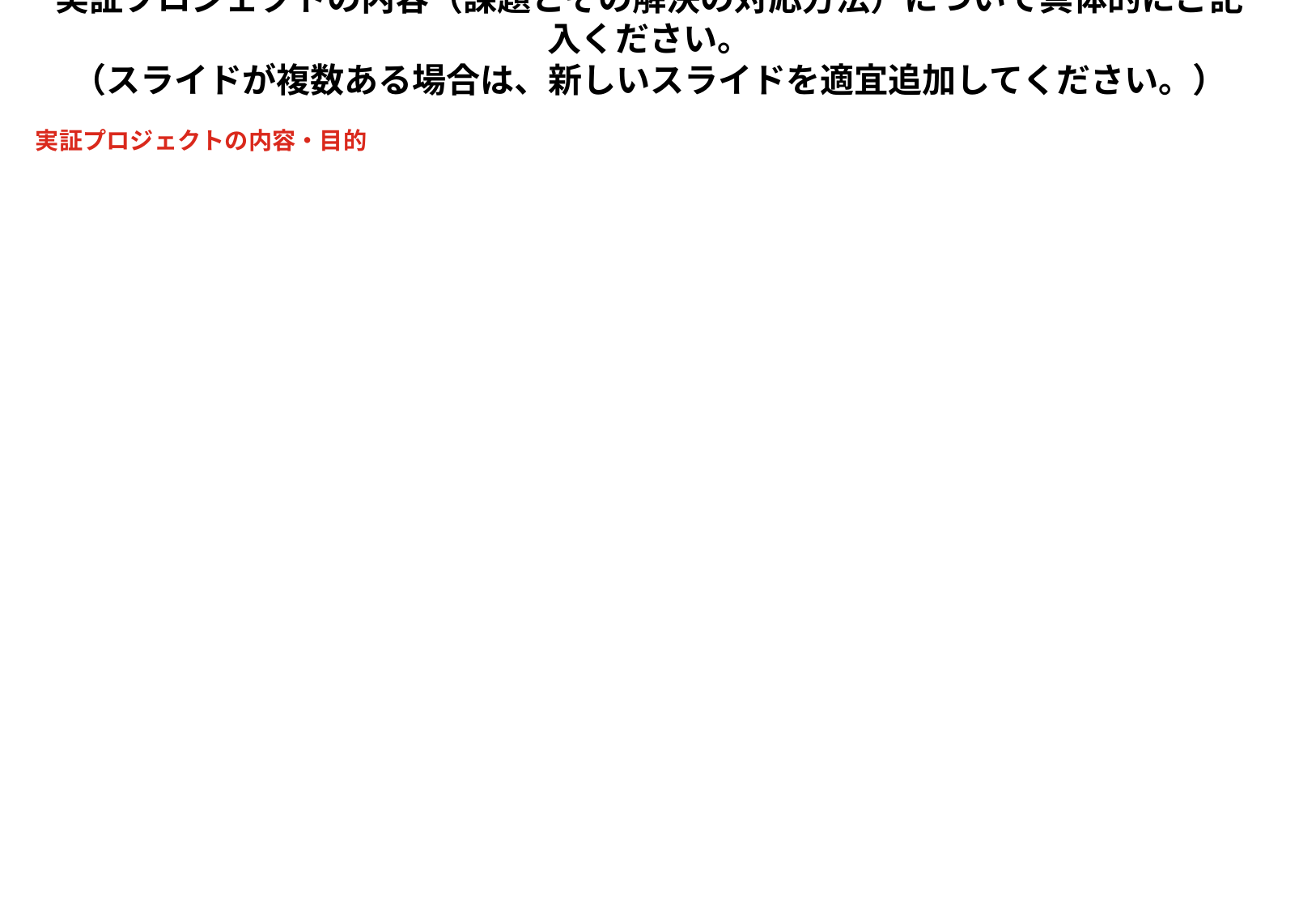

# 実証プロジェクトの内容（課題とその解決の対応方法）について具体的にご記入ください。 （スライドが複数ある場合は、新しいスライドを適宜追加してください。）
実証プロジェクトの内容・目的